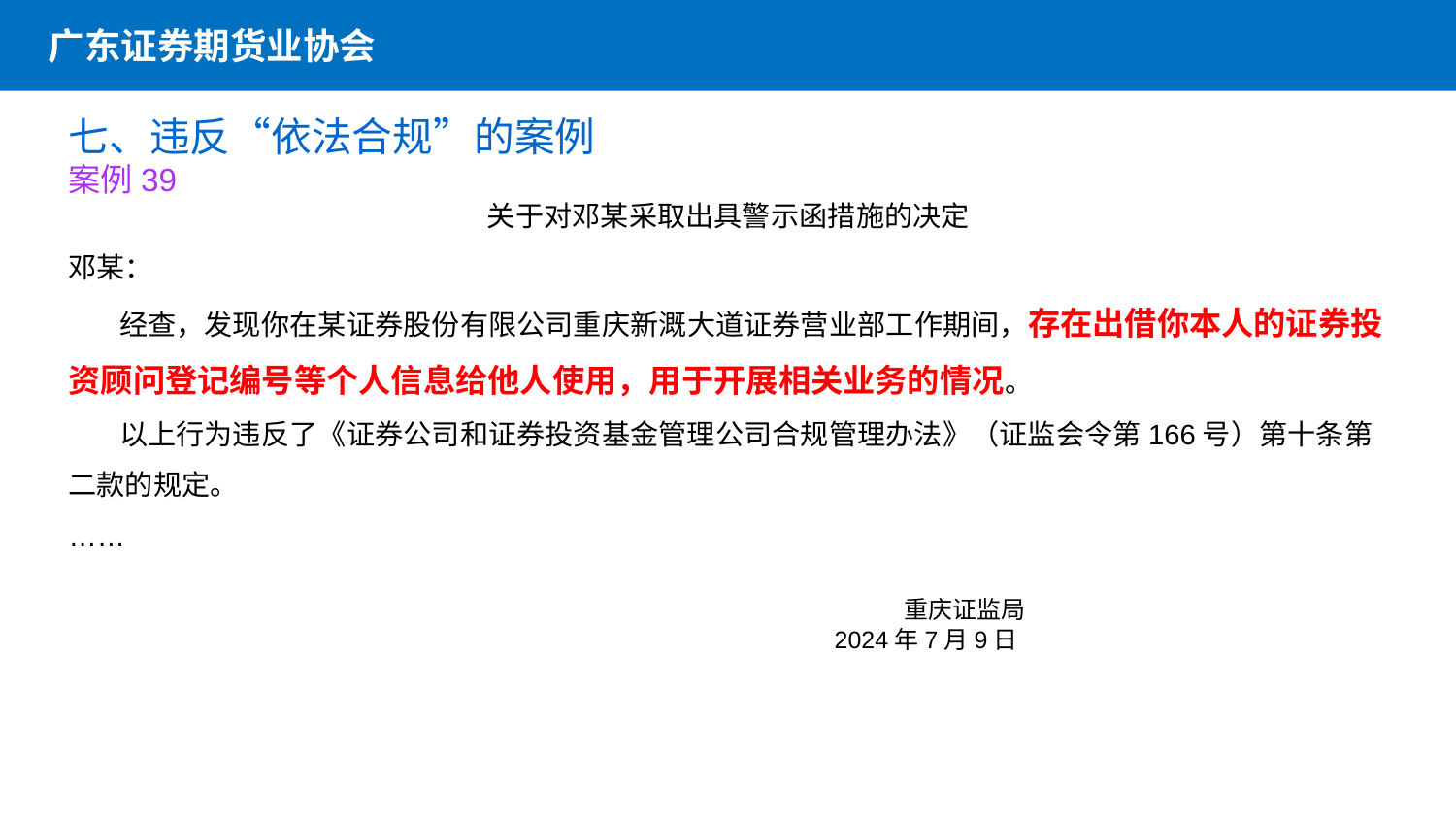

广东证券期货业协会
七、违反“依法合规”的案例
案例39
关于对邓某采取出具警示函措施的决定
邓某：
       经查，发现你在某证券股份有限公司重庆新溉大道证券营业部工作期间，存在出借你本人的证券投资顾问登记编号等个人信息给他人使用，用于开展相关业务的情况。
       以上行为违反了《证券公司和证券投资基金管理公司合规管理办法》（证监会令第166号）第十条第二款的规定。
……

                                                                                                    重庆证监局
　　　　　　　                                                                                                            2024年7月9日